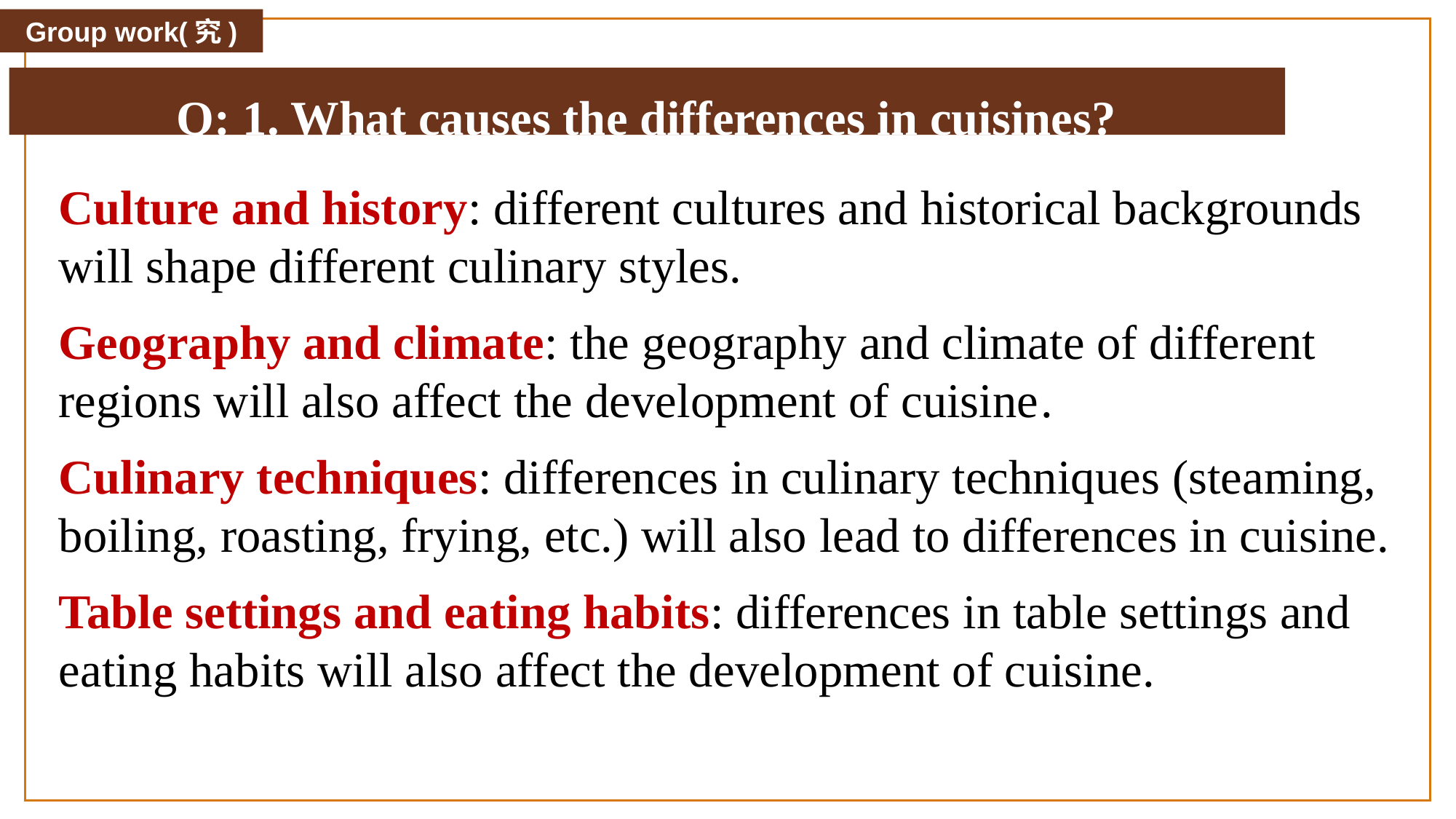

Group work(究)

Q: 1. What causes the differences in cuisines?
Culture and history: different cultures and historical backgrounds will shape different culinary styles.
Geography and climate: the geography and climate of different regions will also affect the development of cuisine.
Culinary techniques: differences in culinary techniques (steaming, boiling, roasting, frying, etc.) will also lead to differences in cuisine.
Table settings and eating habits: differences in table settings and eating habits will also affect the development of cuisine.